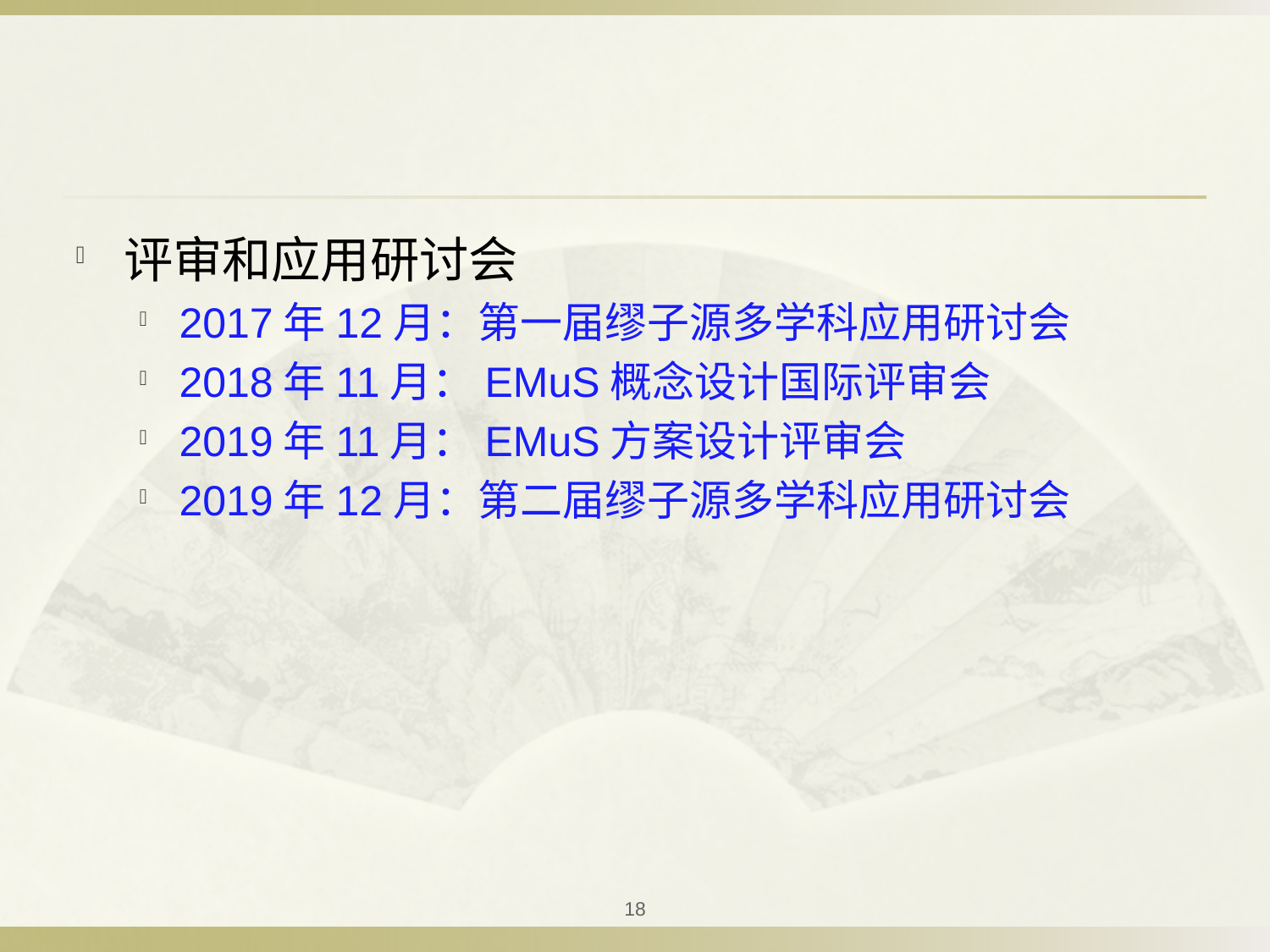

评审和应用研讨会
2017年12月：第一届缪子源多学科应用研讨会
2018年11月：EMuS概念设计国际评审会
2019年11月：EMuS方案设计评审会
2019年12月：第二届缪子源多学科应用研讨会
18